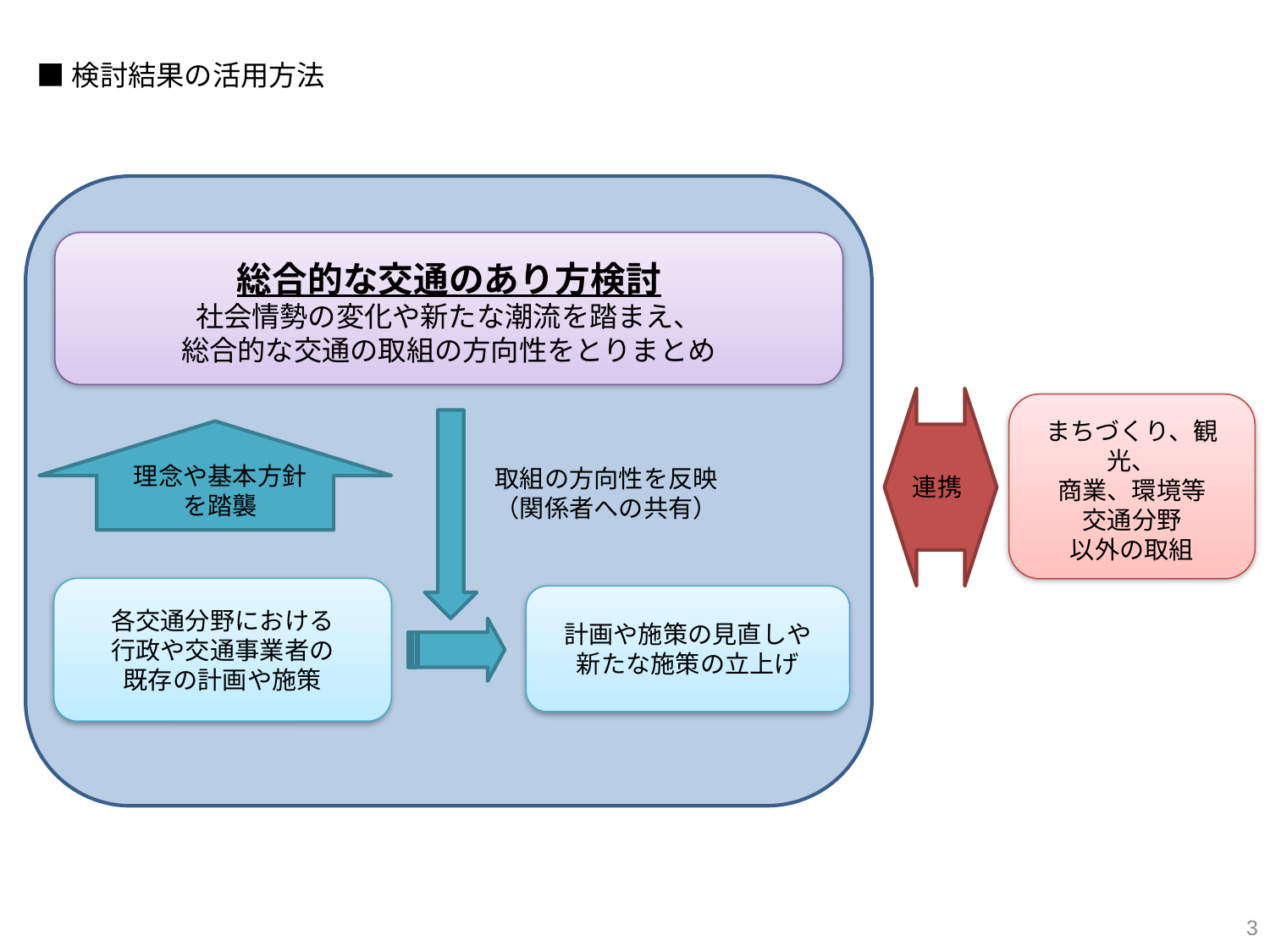

■検討結果の活用方法

総合的な交通のあり方検討
社会情勢の変化や新たな潮流を踏まえ、
総合的な交通の取組の方向性をとりまとめ
まちづくり、観光、
商業、環境等
交通分野
以外の取組

理念や基本方針
を踏襲
取組の方向性を反映
（関係者への共有）
連携
各交通分野における
行政や交通事業者の
既存の計画や施策
計画や施策の見直しや
新たな施策の立上げ

3